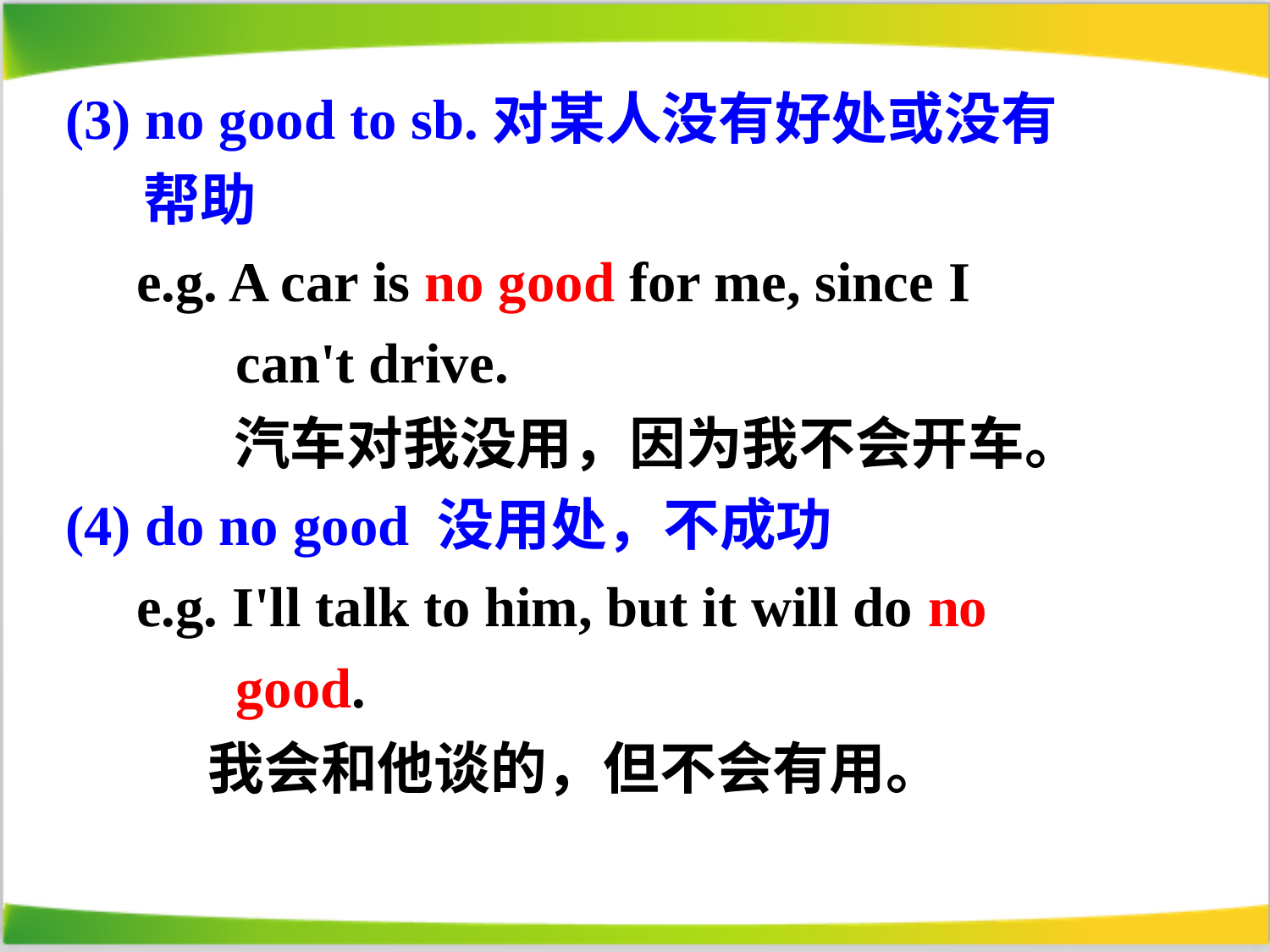

(3) no good to sb.对某人没有好处或没有
     帮助
     e.g. A car is no good for me, since I
            can't drive.
            汽车对我没用，因为我不会开车。
(4) do no good 没用处，不成功
     e.g. I'll talk to him, but it will do no
            good.
          我会和他谈的，但不会有用。